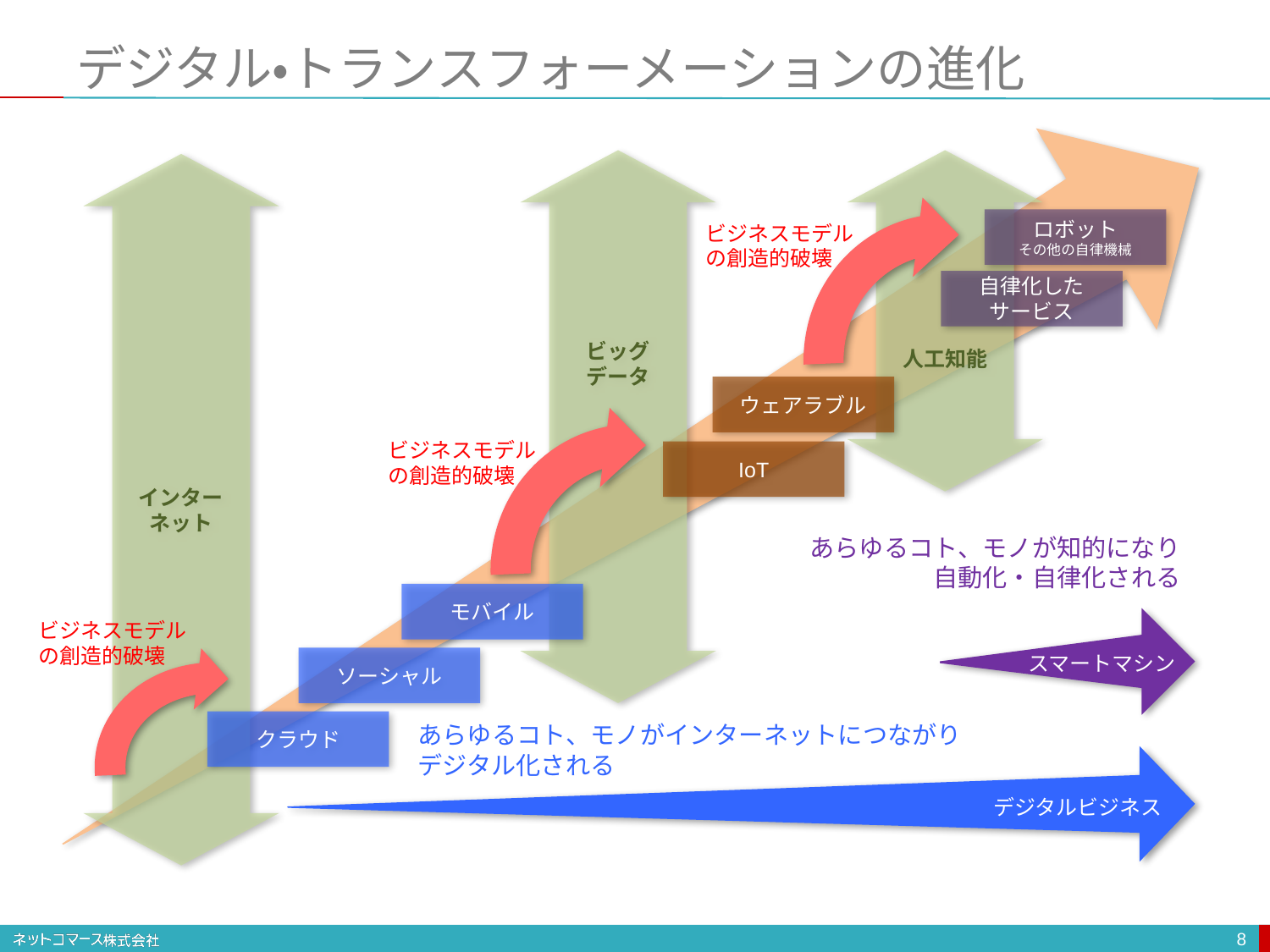

# デジタル・トランスフォーメーションの進化
ビッグ
データ

人工知能
インターネット

ロボット
その他の自律機械
ビジネスモデル
の創造的破壊
自律化した
サービス
ウェアラブル

ビジネスモデル
の創造的破壊
IoT
あらゆるコト、モノが知的になり
自動化・自律化される

スマートマシン
モバイル
ビジネスモデル
の創造的破壊

ソーシャル
クラウド
あらゆるコト、モノがインターネットにつながり
デジタル化される

デジタルビジネス
8